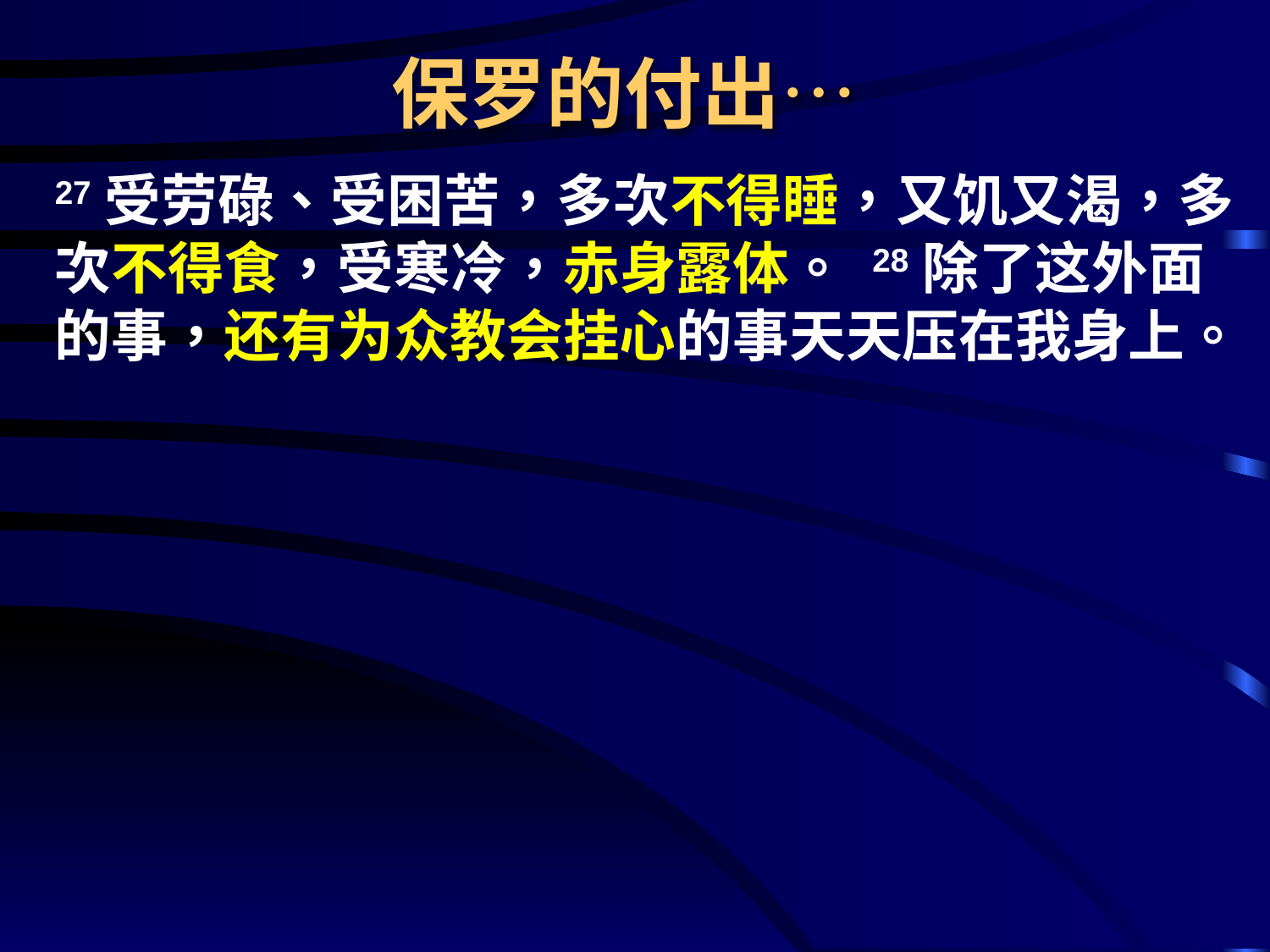

# 保罗的付出…
27受劳碌、受困苦，多次不得睡，又饥又渴，多次不得食，受寒冷，赤身露体。 28除了这外面的事，还有为众教会挂心的事天天压在我身上。